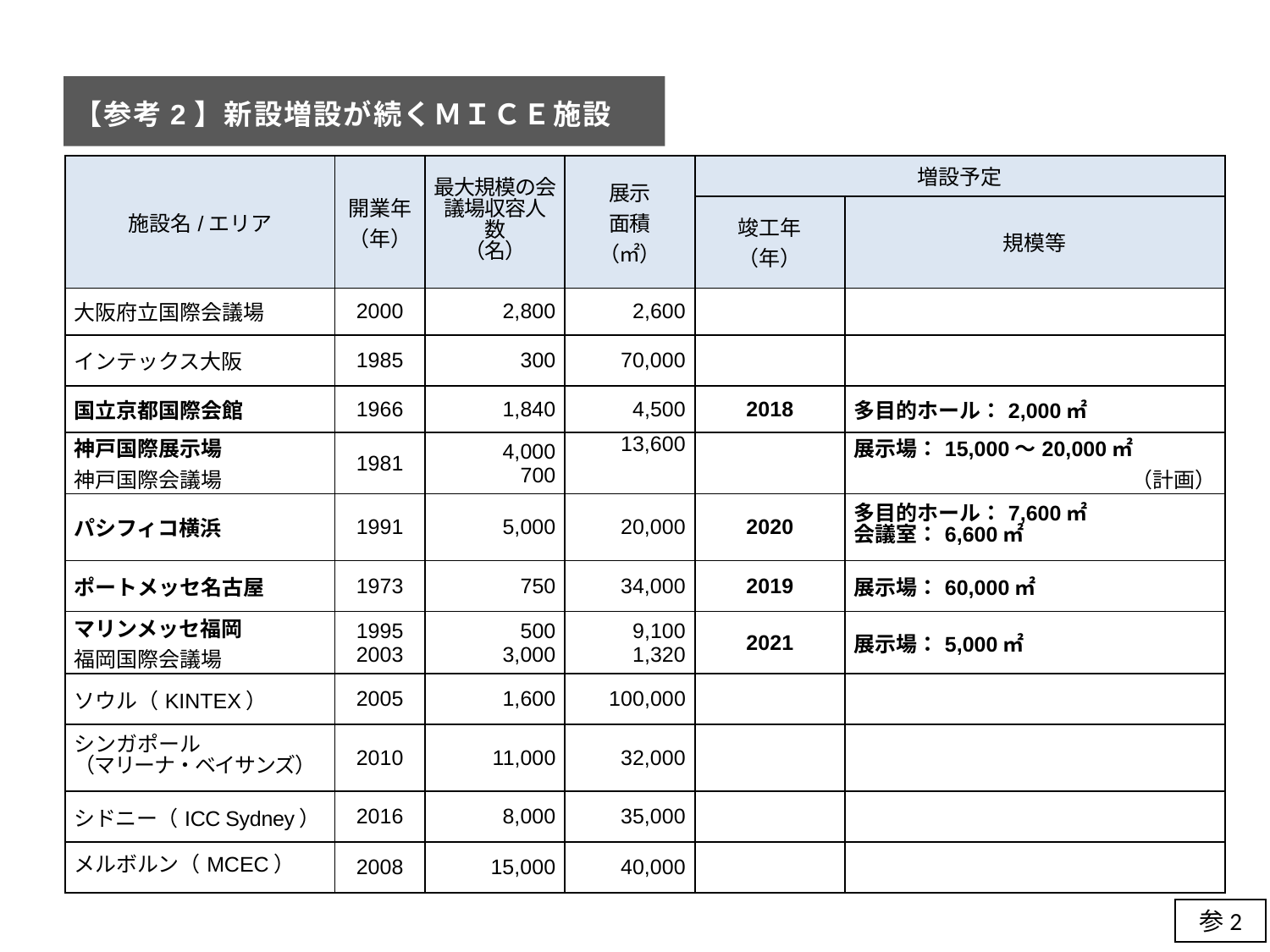

# 【参考2】新設増設が続くＭＩＣＥ施設
| 施設名/エリア | 開業年 （年） | 最大規模の会議場収容人数 （名） | 展示 面積 （㎡） | 増設予定 |  |
| --- | --- | --- | --- | --- | --- |
|  |  |  |  | 竣工年 （年） | 規模等 |
| 大阪府立国際会議場 | 2000 | 2,800 | 2,600 |  |  |
| インテックス大阪 | 1985 | 300 | 70,000 |  |  |
| 国立京都国際会館 | 1966 | 1,840 | 4,500 | 2018 | 多目的ホール：2,000㎡ |
| 神戸国際展示場 神戸国際会議場 | 1981 | 4,000 700 | 13,600 13,600 |  | 展示場：15,000～20,000㎡ （計画） |
| パシフィコ横浜 | 1991 | 5,000 | 20,000 | 2020 | 多目的ホール：7,600㎡ 会議室：6,600㎡ |
| ポートメッセ名古屋 | 1973 | 750 | 34,000 | 2019 | 展示場：60,000㎡ |
| マリンメッセ福岡 福岡国際会議場 | 1995 2003 | 500 3,000 | 9,100 1,320 | 2021 | 展示場：5,000㎡ |
| ソウル（KINTEX） | 2005 | 1,600 | 100,000 |  |  |
| シンガポール （マリーナ・ベイサンズ） | 2010 | 11,000 | 32,000 |  |  |
| シドニー（ICC Sydney） | 2016 | 8,000 | 35,000 |  |  |
| メルボルン（MCEC） | 2008 | 15,000 | 40,000 |  |  |
参2